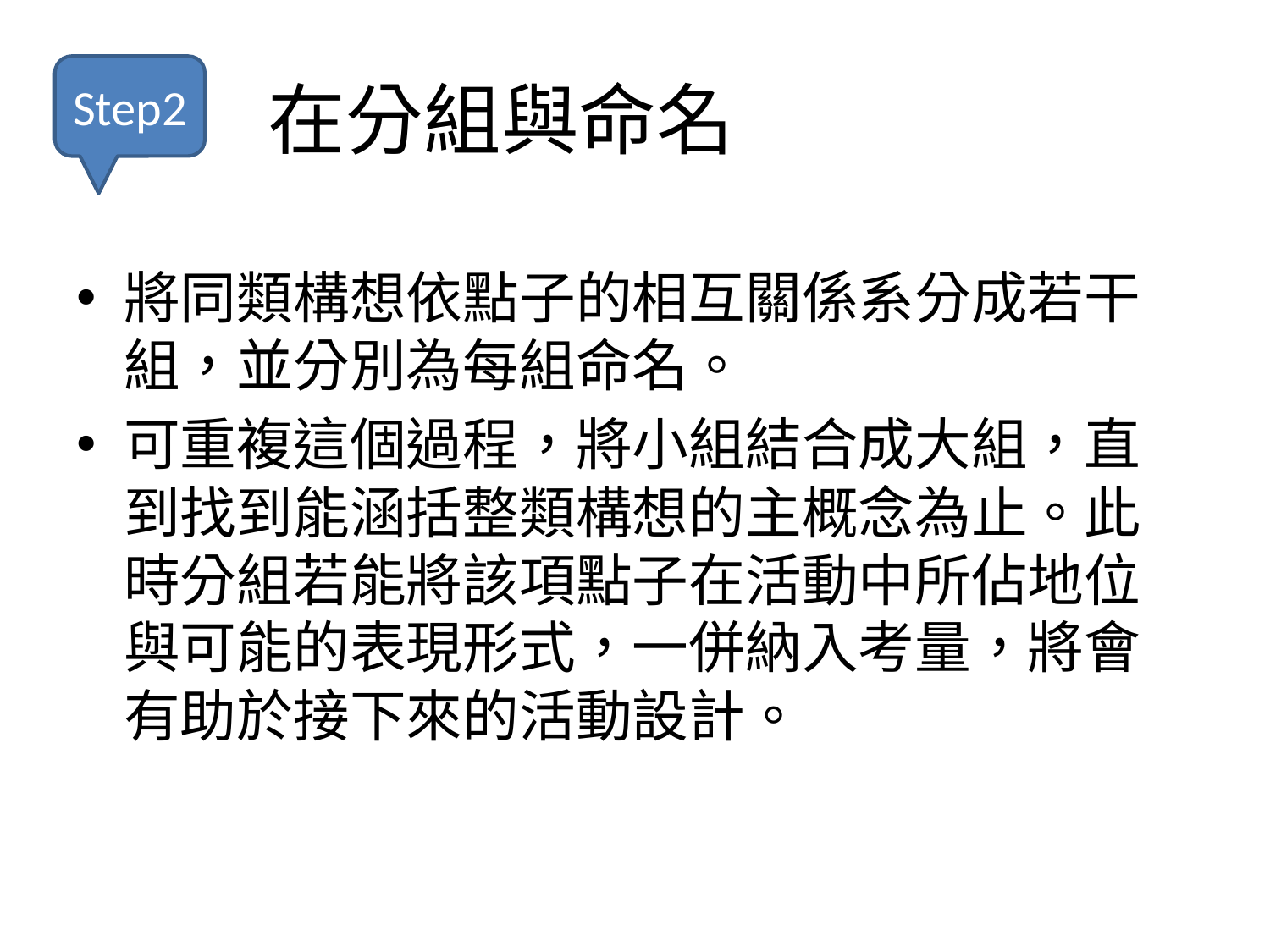

# 在分組與命名
Step2
將同類構想依點子的相互關係系分成若干組，並分別為每組命名。
可重複這個過程，將小組結合成大組，直到找到能涵括整類構想的主概念為止。此時分組若能將該項點子在活動中所佔地位與可能的表現形式，一併納入考量，將會有助於接下來的活動設計。